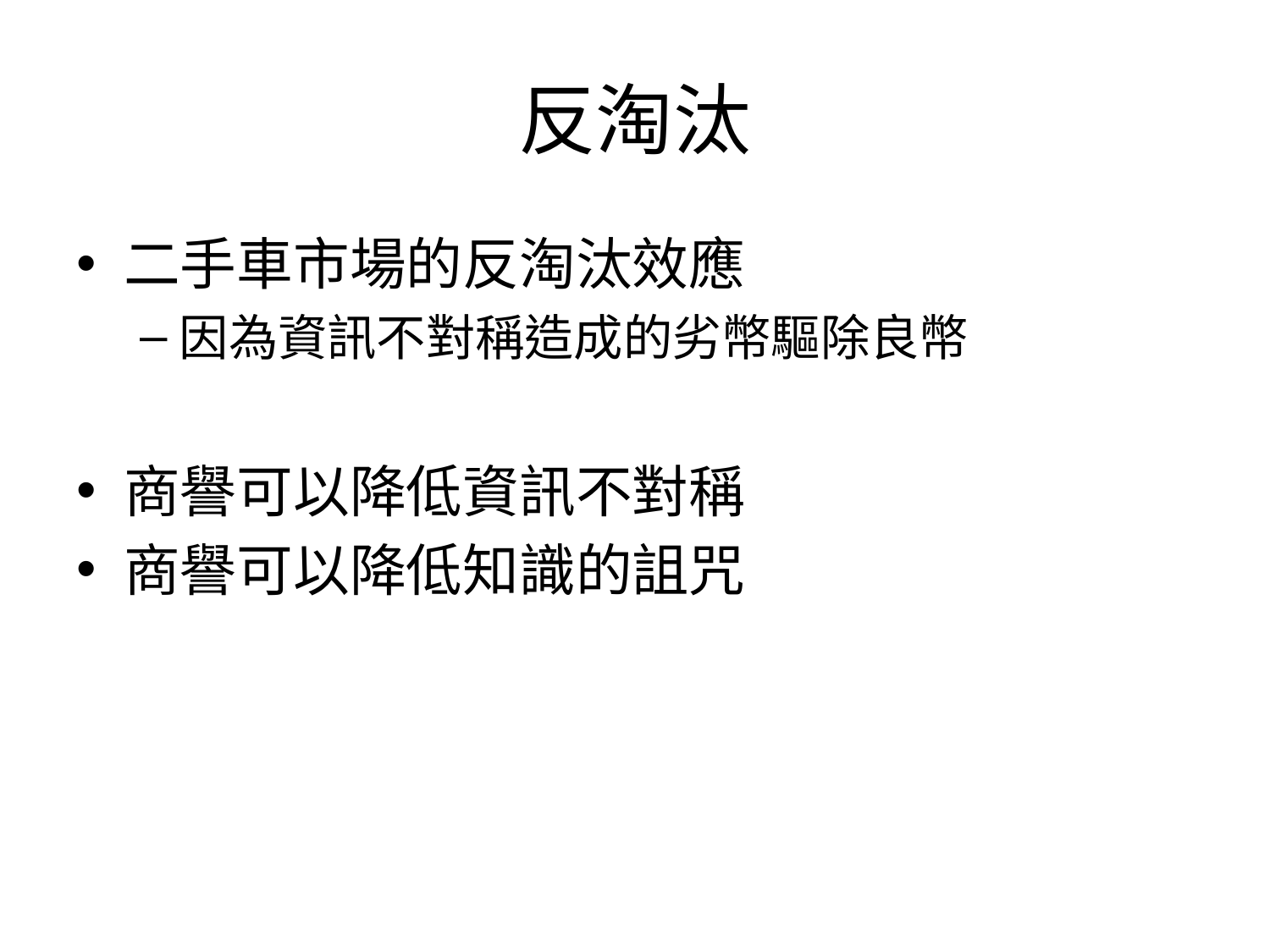

# 反淘汰
二手車市場的反淘汰效應
因為資訊不對稱造成的劣幣驅除良幣

商譽可以降低資訊不對稱
商譽可以降低知識的詛咒